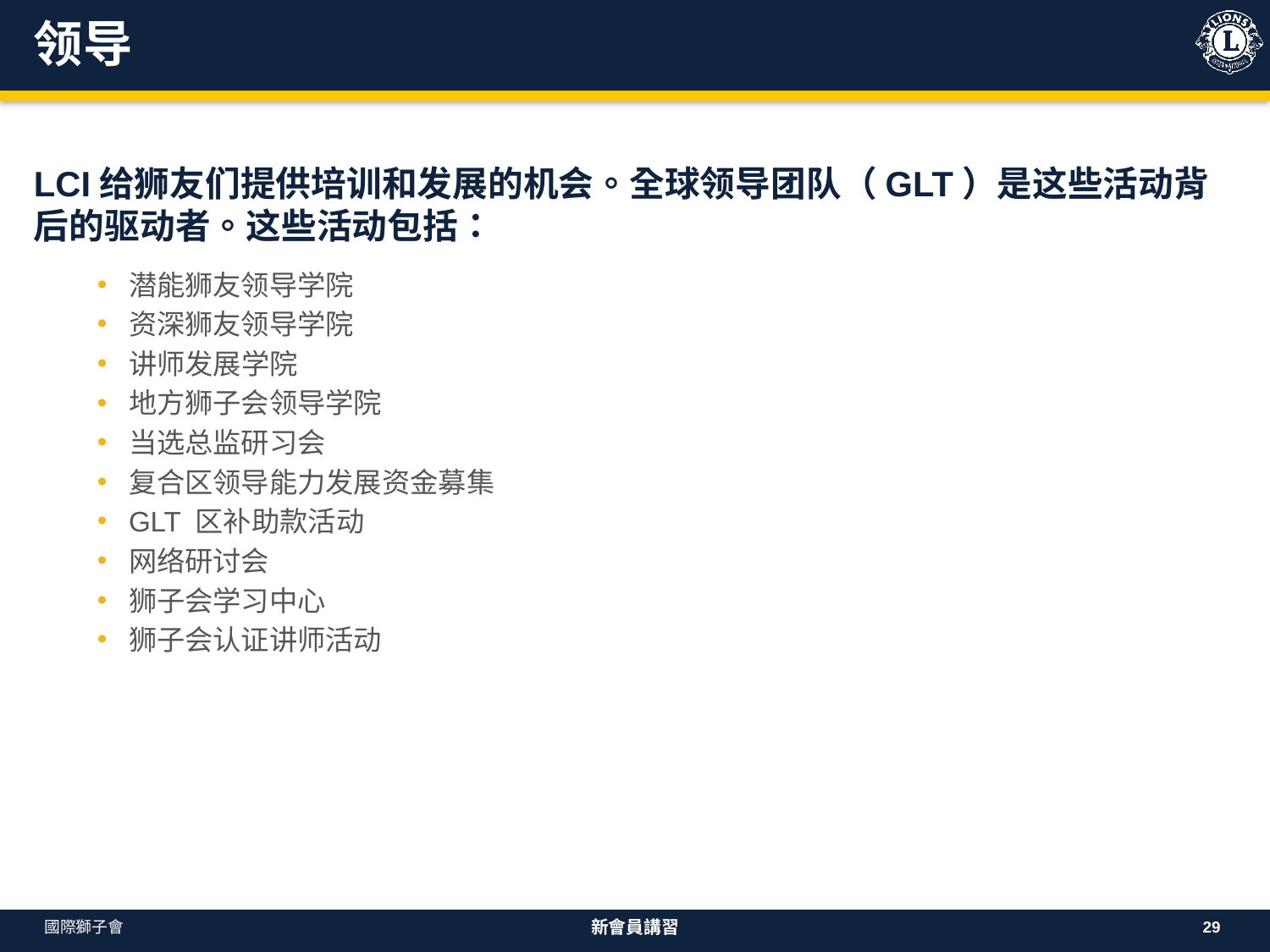

# 领导
LCI给狮友们提供培训和发展的机会。全球领导团队（GLT）是这些活动背后的驱动者。这些活动包括：
潜能狮友领导学院
资深狮友领导学院
讲师发展学院
地方狮子会领导学院
当选总监研习会
复合区领导能力发展资金募集
GLT 区补助款活动
网络研讨会
狮子会学习中心
狮子会认证讲师活动